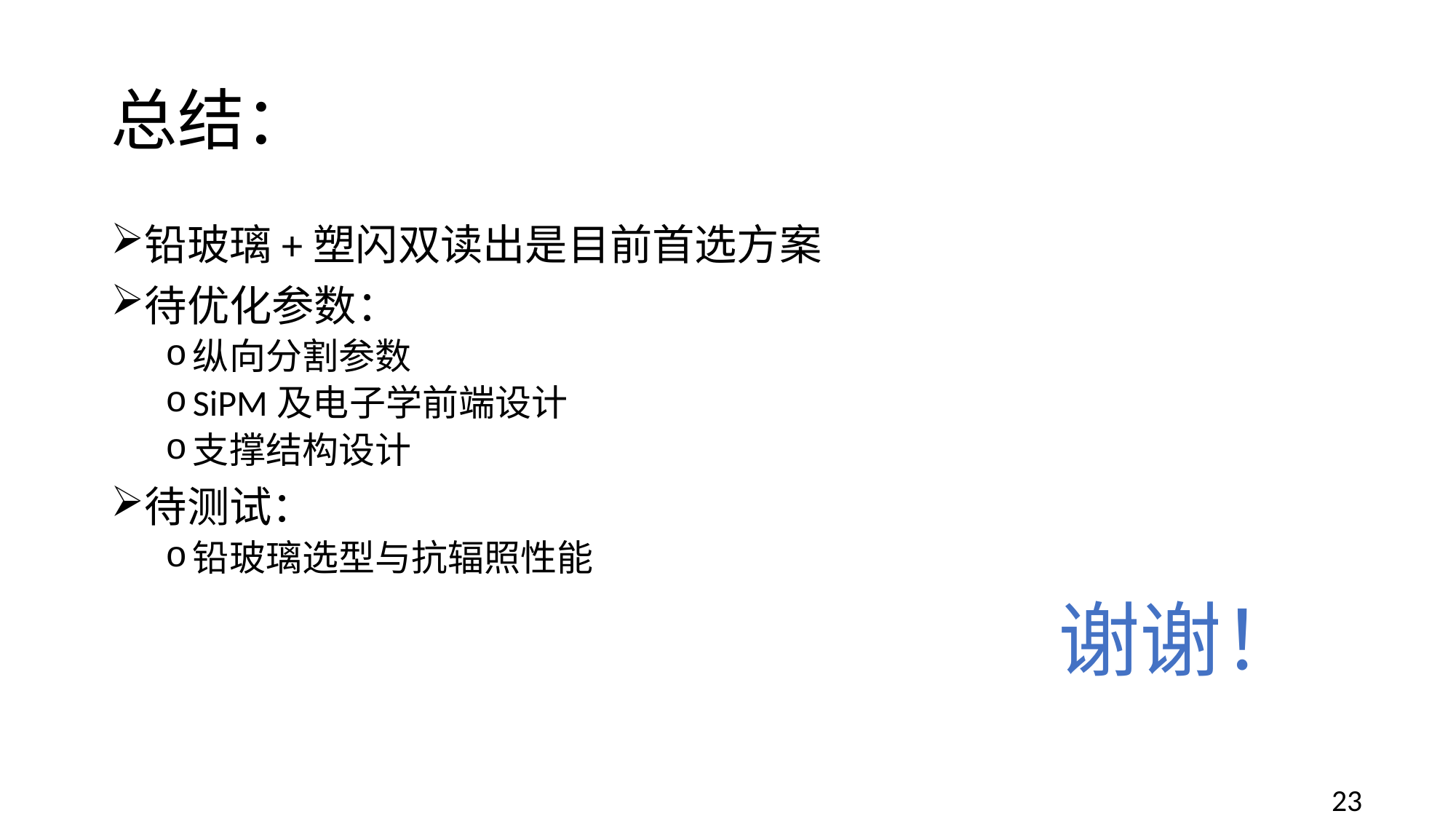

# 总结：
铅玻璃+塑闪双读出是目前首选方案
待优化参数：
纵向分割参数
SiPM及电子学前端设计
支撑结构设计
待测试：
铅玻璃选型与抗辐照性能
谢谢！

23